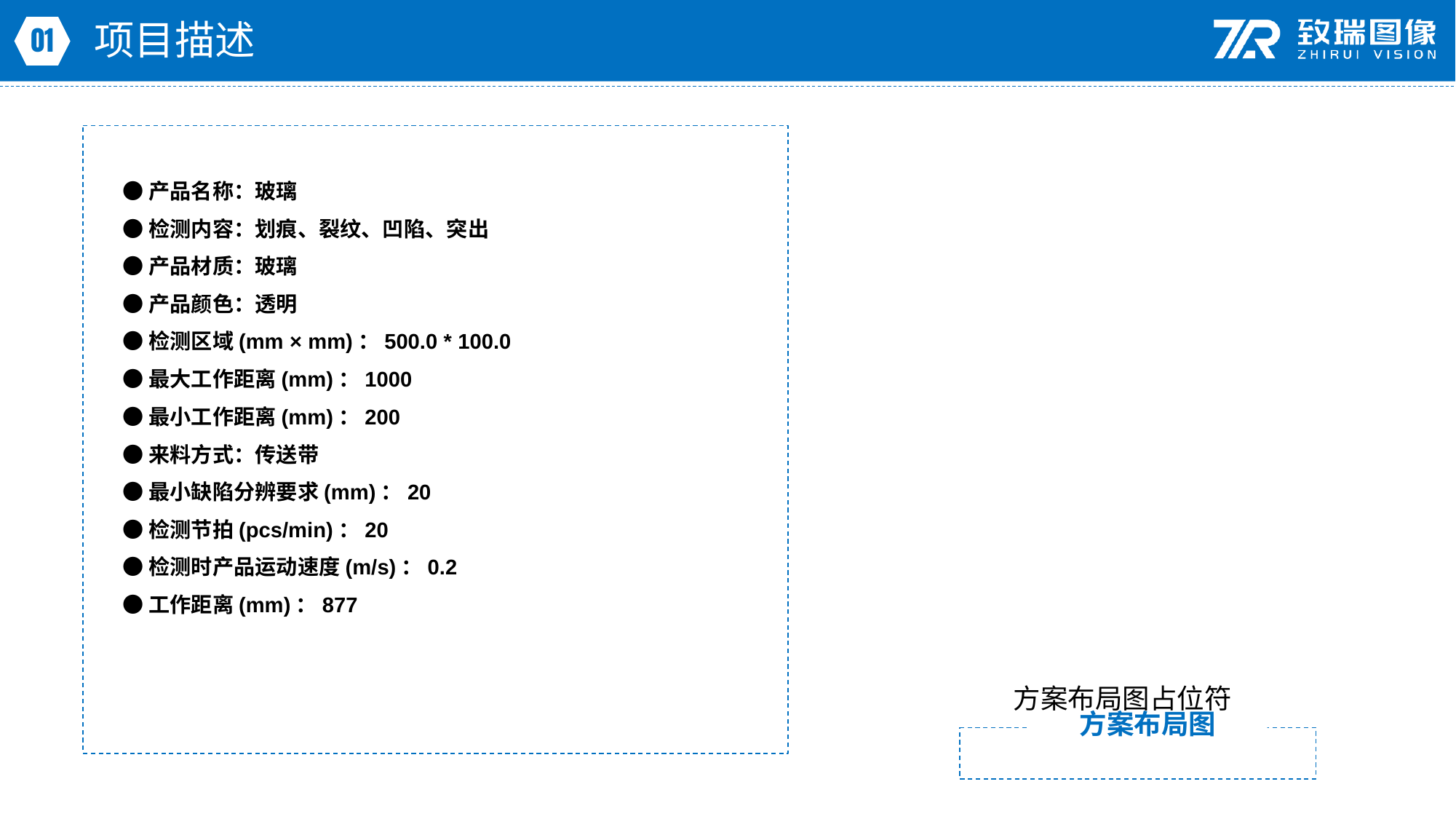

项目描述
01

●产品名称：玻璃
●检测内容：划痕、裂纹、凹陷、突出
●产品材质：玻璃
●产品颜色：透明
●检测区域(mm × mm)：500.0 * 100.0
●最大工作距离(mm)：1000
●最小工作距离(mm)：200
●来料方式：传送带
●最小缺陷分辨要求(mm)：20
●检测节拍(pcs/min)：20
●检测时产品运动速度(m/s)：0.2
●工作距离(mm)：877
方案布局图占位符
方案布局图